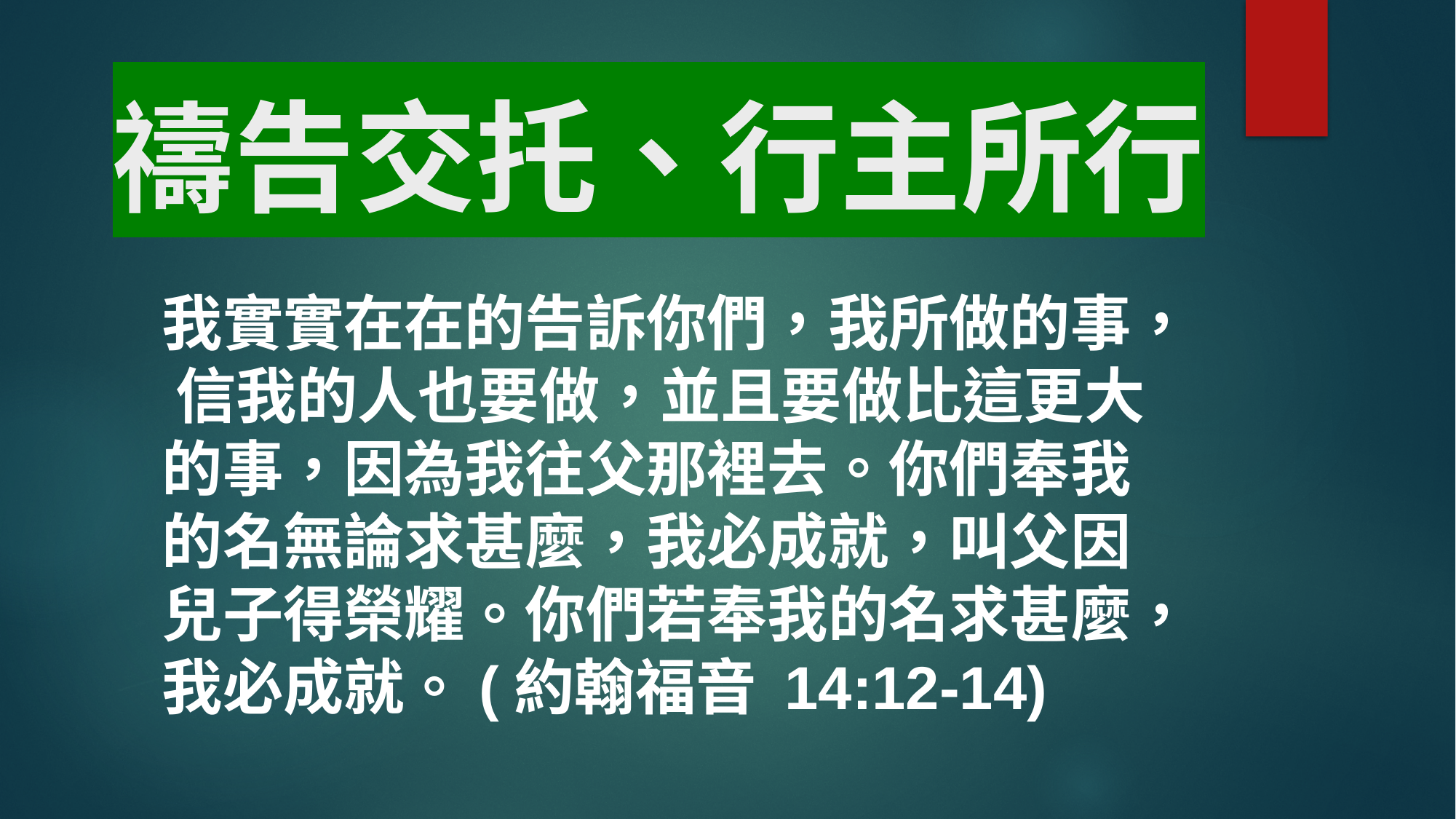

# 禱告交托、行主所行
我實實在在的告訴你們，我所做的事， 信我的人也要做，並且要做比這更大的事，因為我往父那裡去。你們奉我的名無論求甚麼，我必成就，叫父因兒子得榮耀。你們若奉我的名求甚麼，我必成就。(約翰福音 14:12-14)